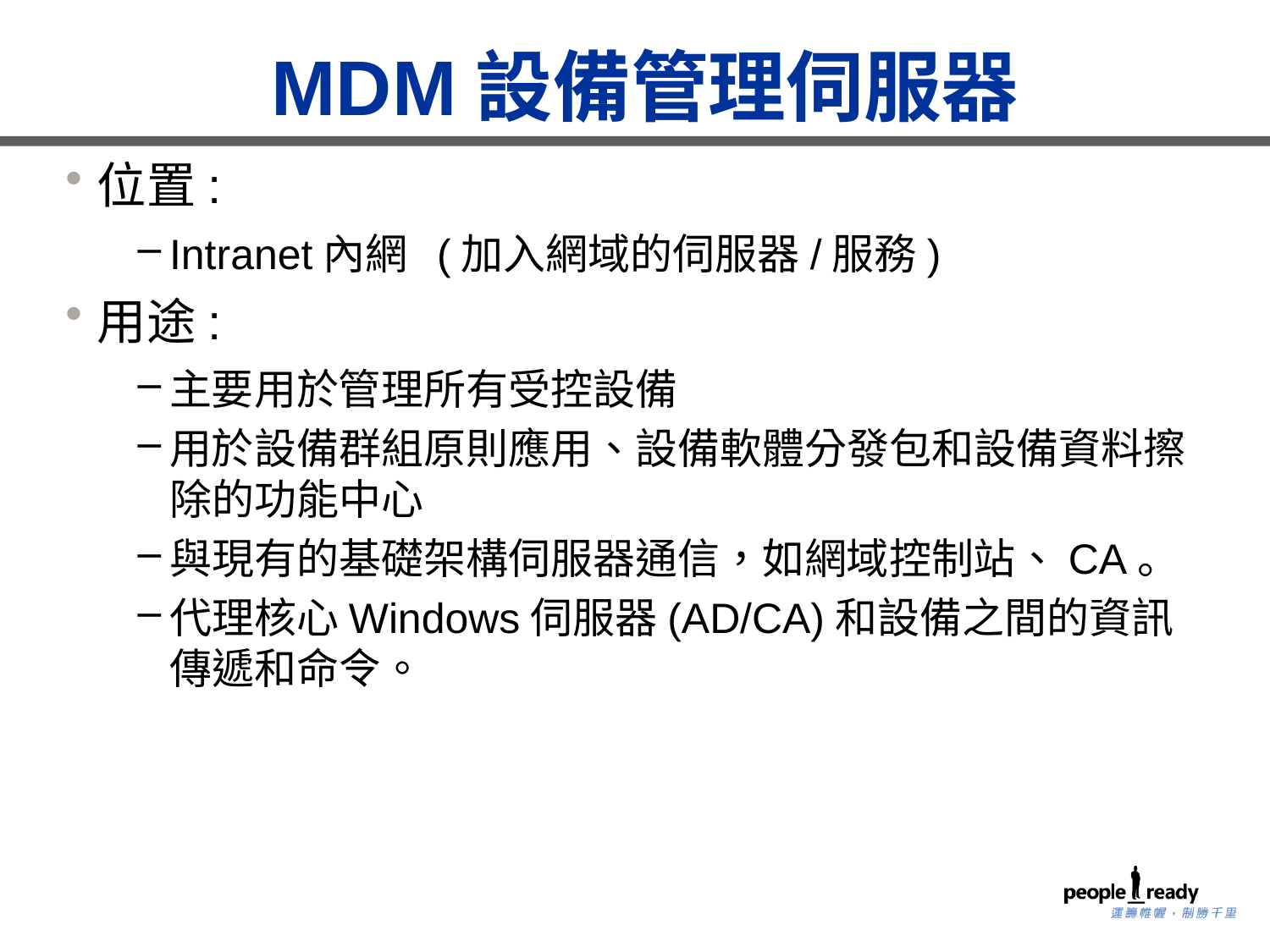

MDM設備管理伺服器
位置:
Intranet內網  (加入網域的伺服器/服務)
用途:
主要用於管理所有受控設備
用於設備群組原則應用、設備軟體分發包和設備資料擦除的功能中心
與現有的基礎架構伺服器通信，如網域控制站、CA。
代理核心Windows伺服器(AD/CA)和設備之間的資訊傳遞和命令。